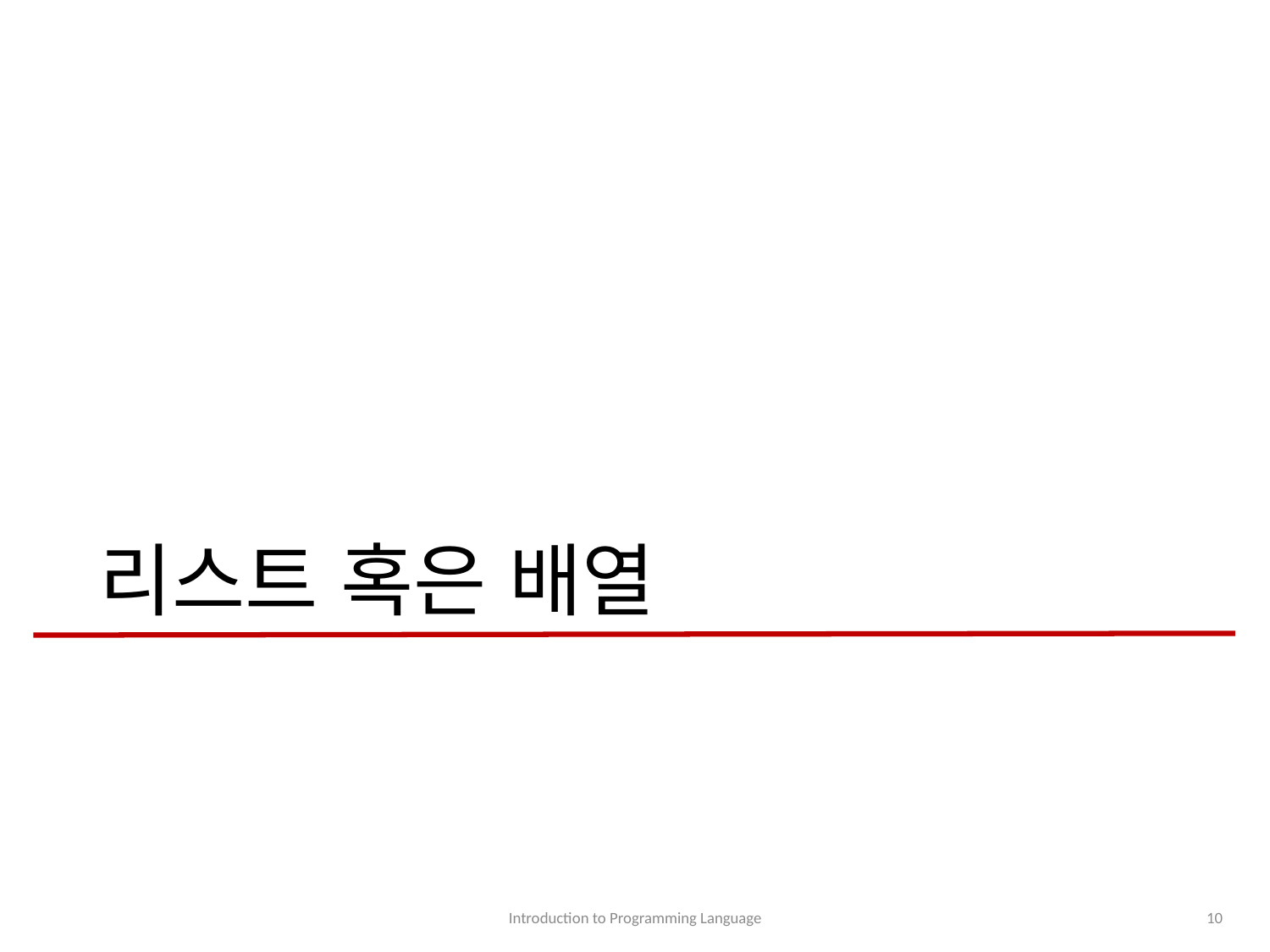

# 리스트 혹은 배열

Introduction to Programming Language
10